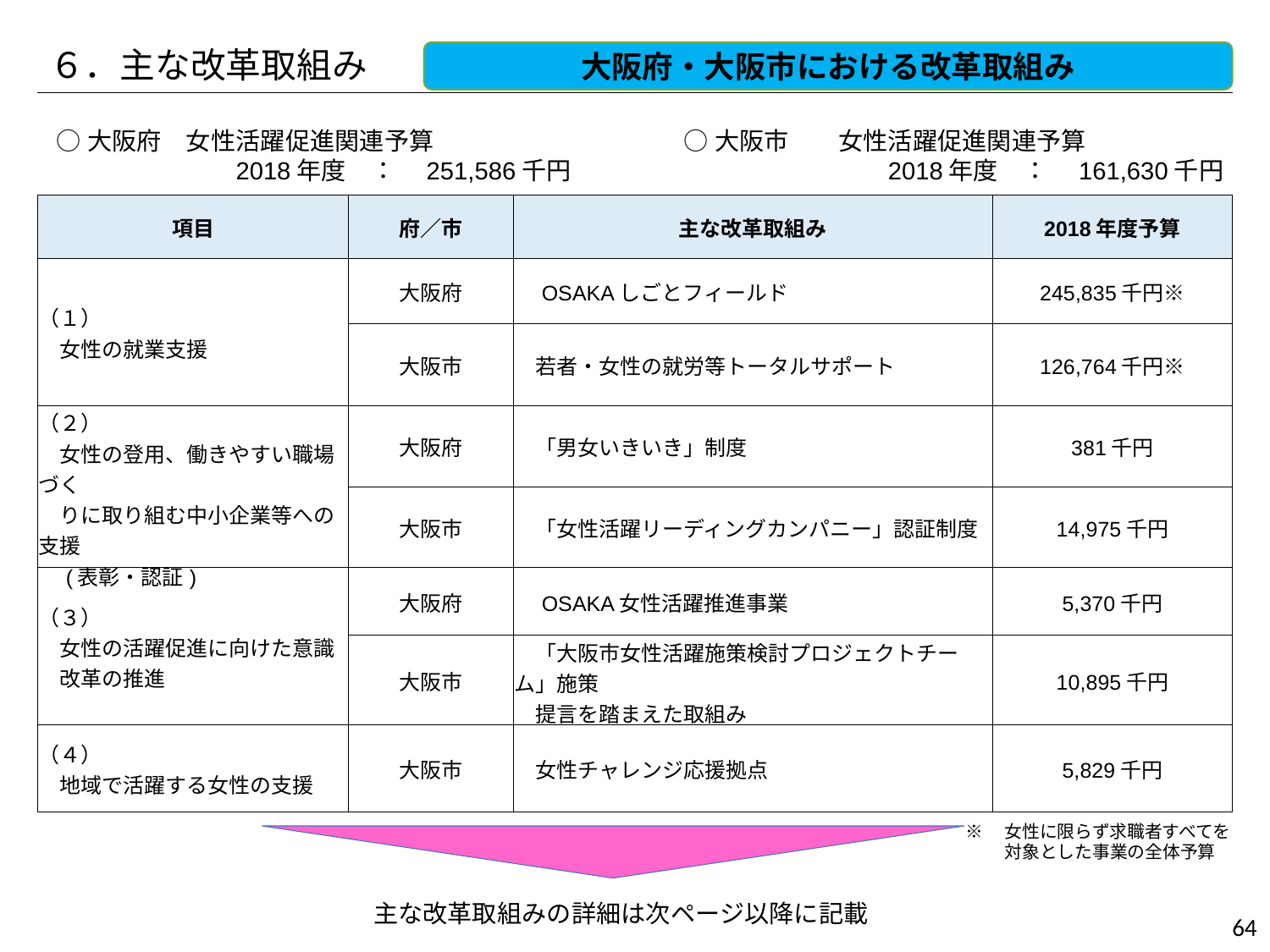

６．主な改革取組み
大阪府・大阪市における改革取組み
○大阪府　女性活躍促進関連予算
　　　　　　　2018年度　：　251,586千円
○大阪市　　女性活躍促進関連予算
　　　　　　　　2018年度　：　161,630千円

| 項目 | 府／市 | 主な改革取組み | 2018年度予算 |
| --- | --- | --- | --- |
| （１） 　女性の就業支援 | 大阪府 | OSAKAしごとフィールド | 245,835千円※ |
|  | 大阪市 | 若者・女性の就労等トータルサポート | 126,764千円※ |
| （２） 　女性の登用、働きやすい職場づく 　りに取り組む中小企業等への支援　 　(表彰・認証) | 大阪府 | 「男女いきいき」制度 | 381千円 |
|  | 大阪市 | 「女性活躍リーディングカンパニー」認証制度 | 14,975千円 |
| （３） 　女性の活躍促進に向けた意識 　改革の推進 | 大阪府 | OSAKA女性活躍推進事業 | 5,370千円 |
|  | 大阪市 | 「大阪市女性活躍施策検討プロジェクトチーム」施策 　提言を踏まえた取組み | 10,895千円 |
| （４） 　地域で活躍する女性の支援 | 大阪市 | 女性チャレンジ応援拠点 | 5,829千円 |
※　女性に限らず求職者すべてを
　　 対象とした事業の全体予算

主な改革取組みの詳細は次ページ以降に記載
64